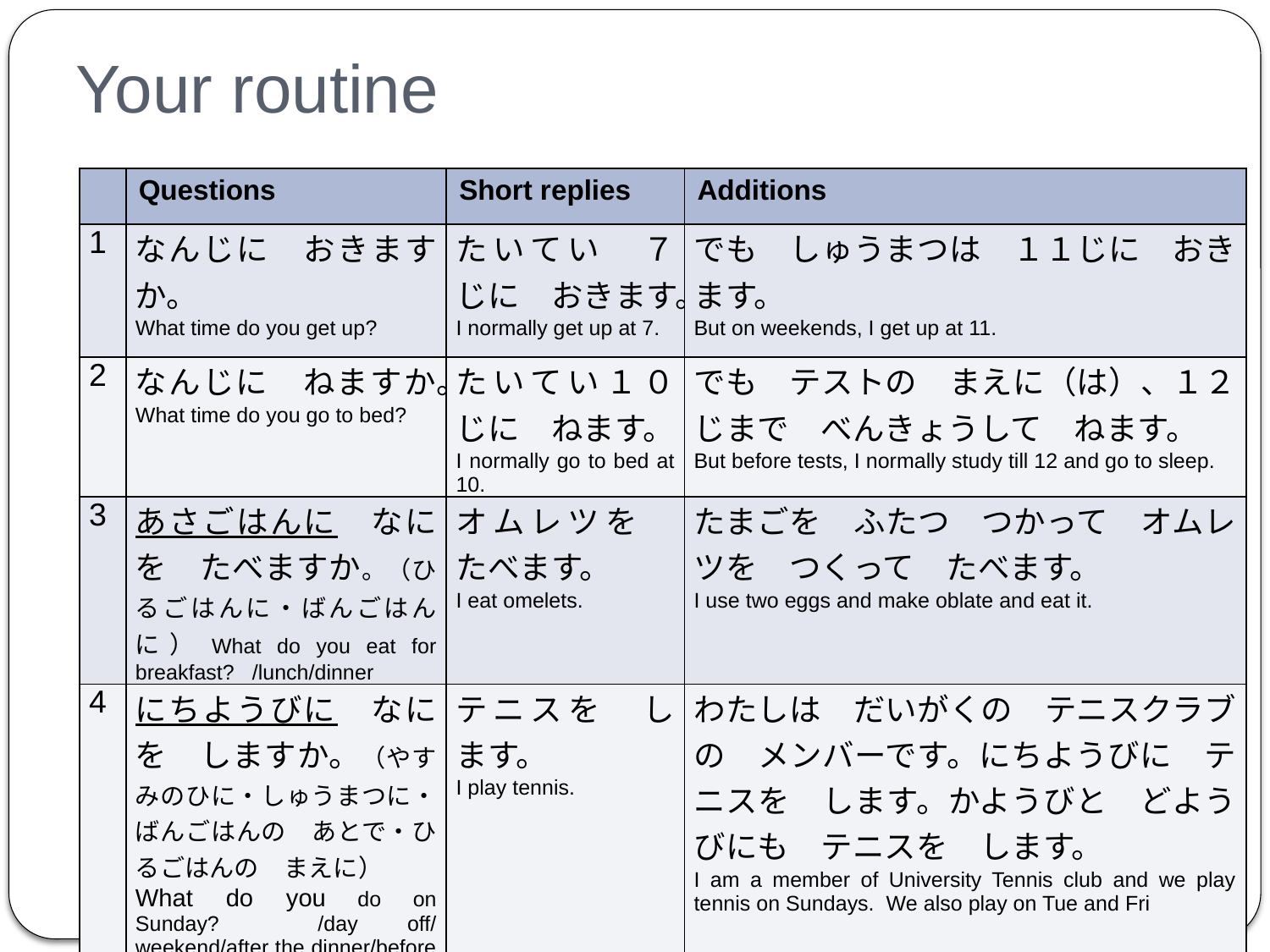

# Your routine
|  | Questions | Short replies | Additions |
| --- | --- | --- | --- |
| 1 | なんじに　おきますか。 What time do you get up? | たいてい　７じに　おきます。I normally get up at 7. | でも　しゅうまつは　１１じに　おきます。 But on weekends, I get up at 11. |
| 2 | なんじに　ねますか。 What time do you go to bed? | たいてい１０じに　ねます。 I normally go to bed at 10. | でも　テストの　まえに（は）、１２じまで　べんきょうして　ねます。 But before tests, I normally study till 12 and go to sleep. |
| 3 | あさごはんに　なにを　たべますか。（ひるごはんに・ばんごはんに）What do you eat for breakfast? /lunch/dinner | オムレツを　たべます。 I eat omelets. | たまごを　ふたつ　つかって　オムレツを　つくって　たべます。 I use two eggs and make oblate and eat it. |
| 4 | にちようびに　なにを　しますか。（やすみのひに・しゅうまつに・ばんごはんの　あとで・ひるごはんの　まえに） What do you do on Sunday? /day off/ weekend/after the dinner/before lunch? | テニスを　します。 I play tennis. | わたしは　だいがくの　テニスクラブの　メンバーです。にちようびに　テニスを　します。かようびと　どようびにも　テニスを　します。 I am a member of University Tennis club and we play tennis on Sundays. We also play on Tue and Fri |